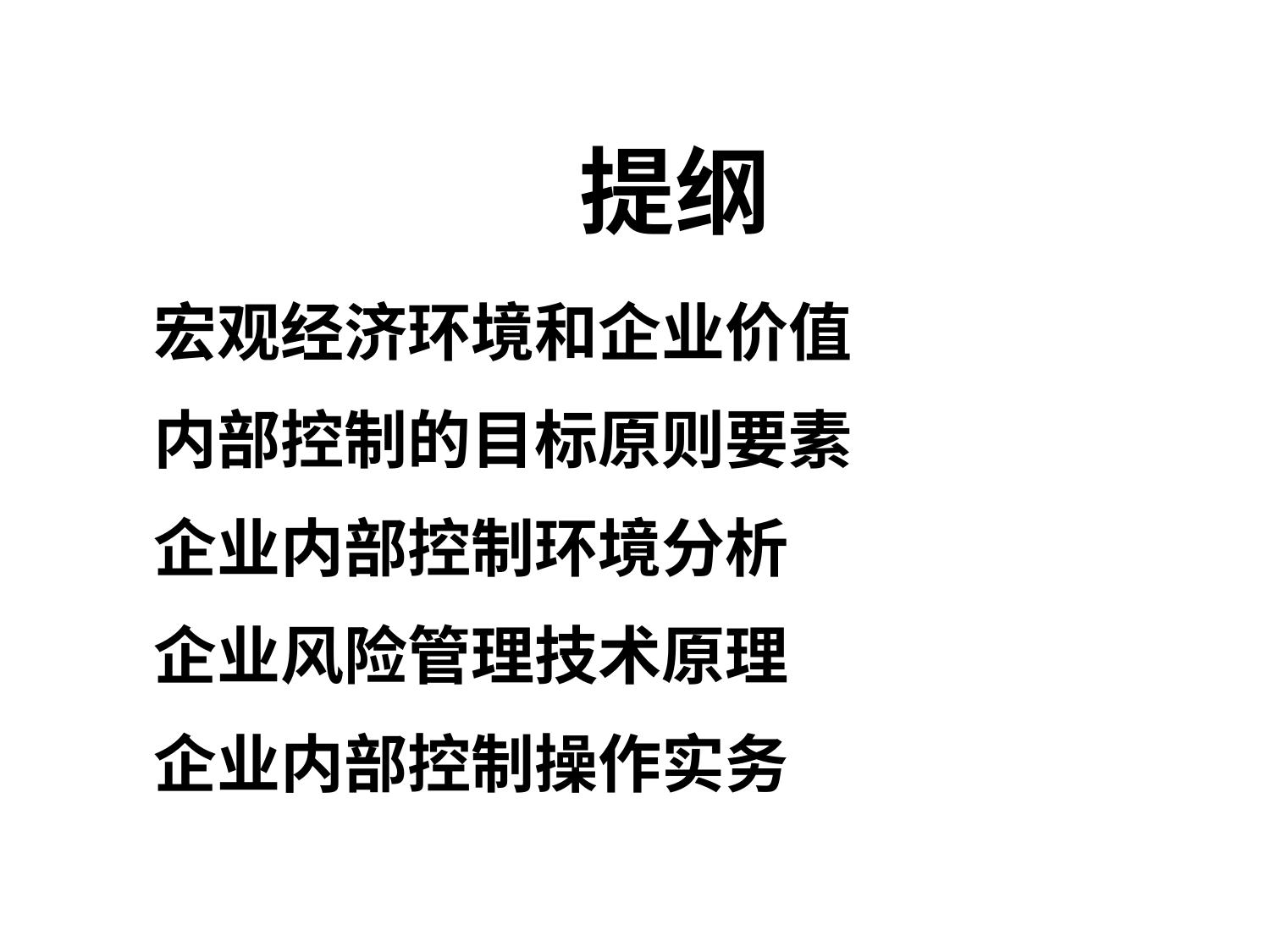

提纲
宏观经济环境和企业价值
内部控制的目标原则要素
企业内部控制环境分析
企业风险管理技术原理
企业内部控制操作实务